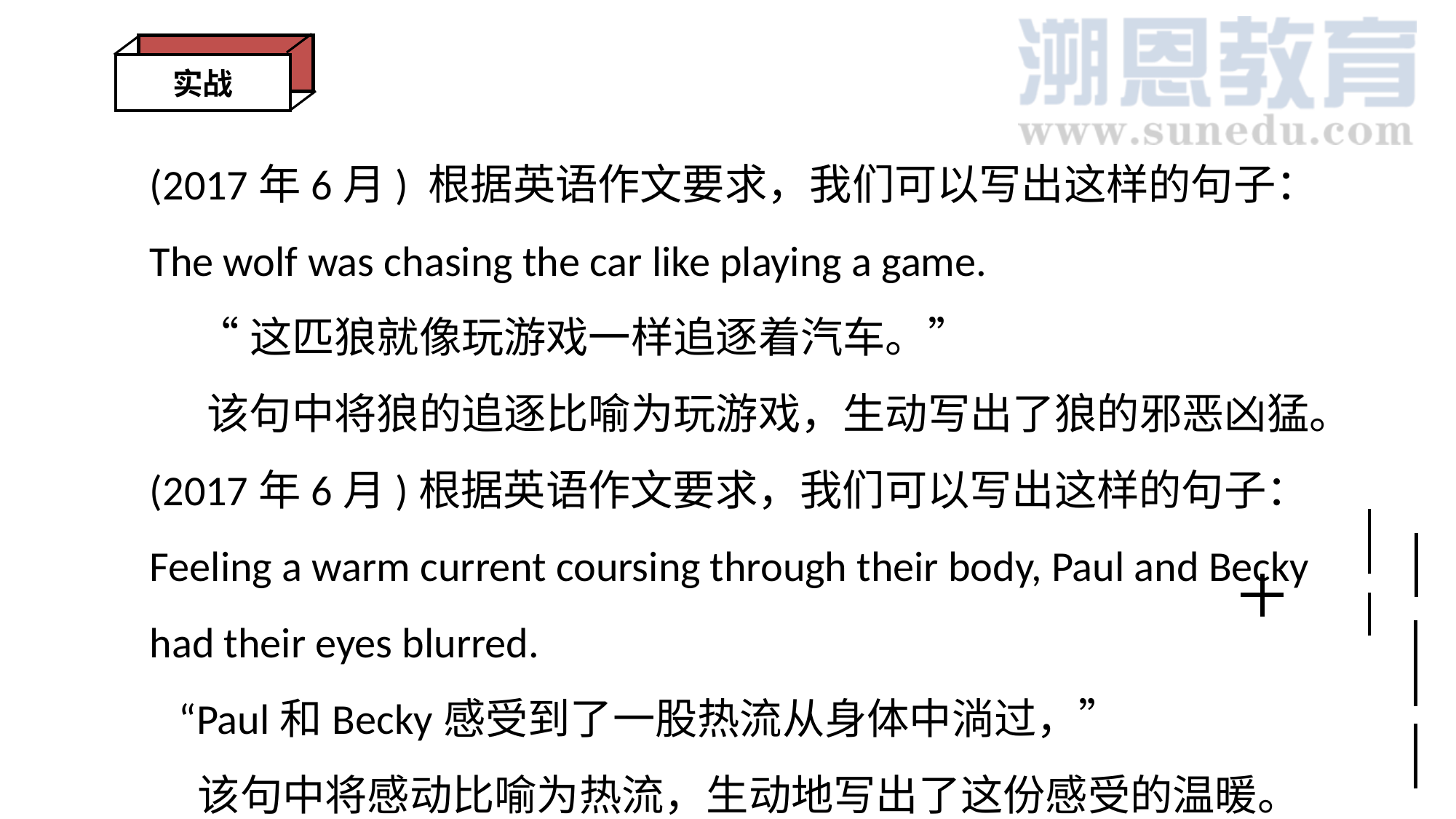

实战
(2017年6月) 根据英语作文要求，我们可以写出这样的句子：
The wolf was chasing the car like playing a game.
     “这匹狼就像玩游戏一样追逐着汽车。”
     该句中将狼的追逐比喻为玩游戏，生动写出了狼的邪恶凶猛。
(2017年6月)根据英语作文要求，我们可以写出这样的句子：
Feeling a warm current coursing through their body, Paul and Becky had their eyes blurred.
   “Paul和Becky感受到了一股热流从身体中淌过，”
    该句中将感动比喻为热流，生动地写出了这份感受的温暖。